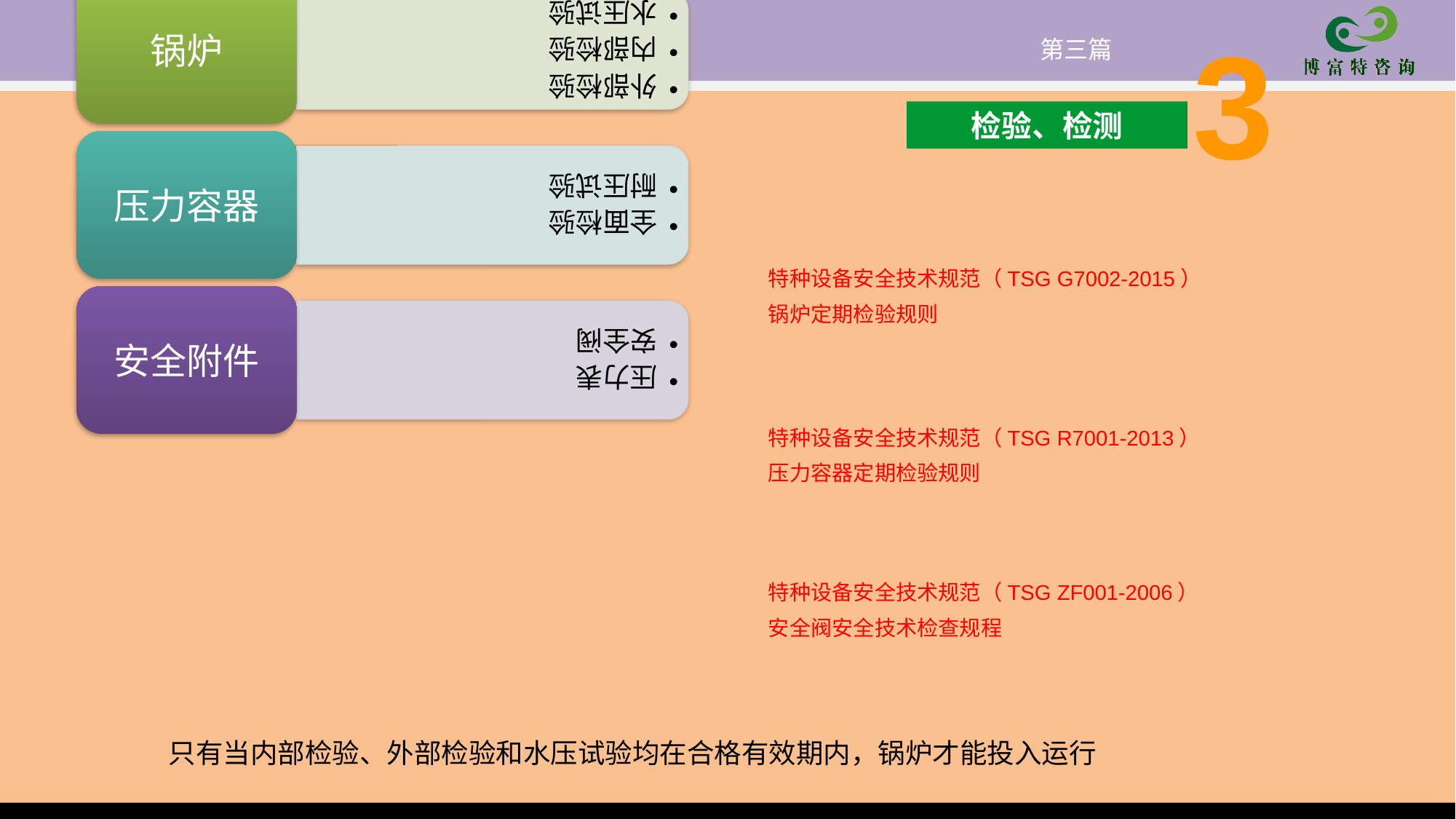

3
第三篇
检验、检测
检验范围

外部检验
内部检验
水压试验
锅炉
全面检验
耐压试验
压力容器
压力表
安全阀
安全附件
特种设备安全技术规范（TSG G7002-2015）
锅炉定期检验规则
特种设备安全技术规范（TSG R7001-2013）
压力容器定期检验规则
特种设备安全技术规范（TSG ZF001-2006）
安全阀安全技术检查规程
只有当内部检验、外部检验和水压试验均在合格有效期内，锅炉才能投入运行